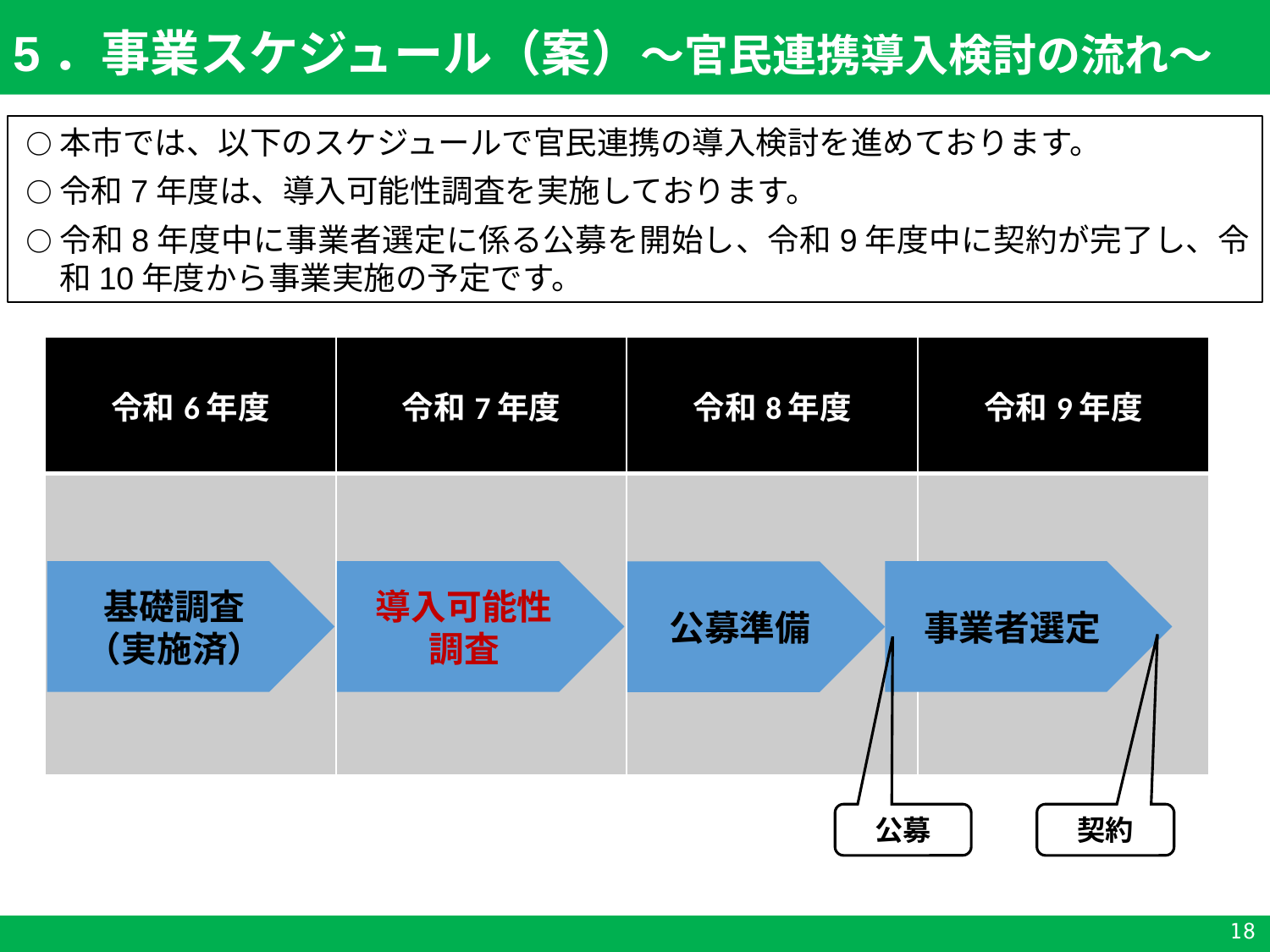

5．事業スケジュール（案）～官民連携導入検討の流れ～
本市では、以下のスケジュールで官民連携の導入検討を進めております。
令和7年度は、導入可能性調査を実施しております。
令和8年度中に事業者選定に係る公募を開始し、令和9年度中に契約が完了し、令和10年度から事業実施の予定です。
| 令和6年度 | 令和7年度 | 令和8年度 | 令和9年度 |
| --- | --- | --- | --- |
|  |  |  |  |
基礎調査
（実施済）
導入可能性
調査
事業者選定
公募準備
公募
契約
18